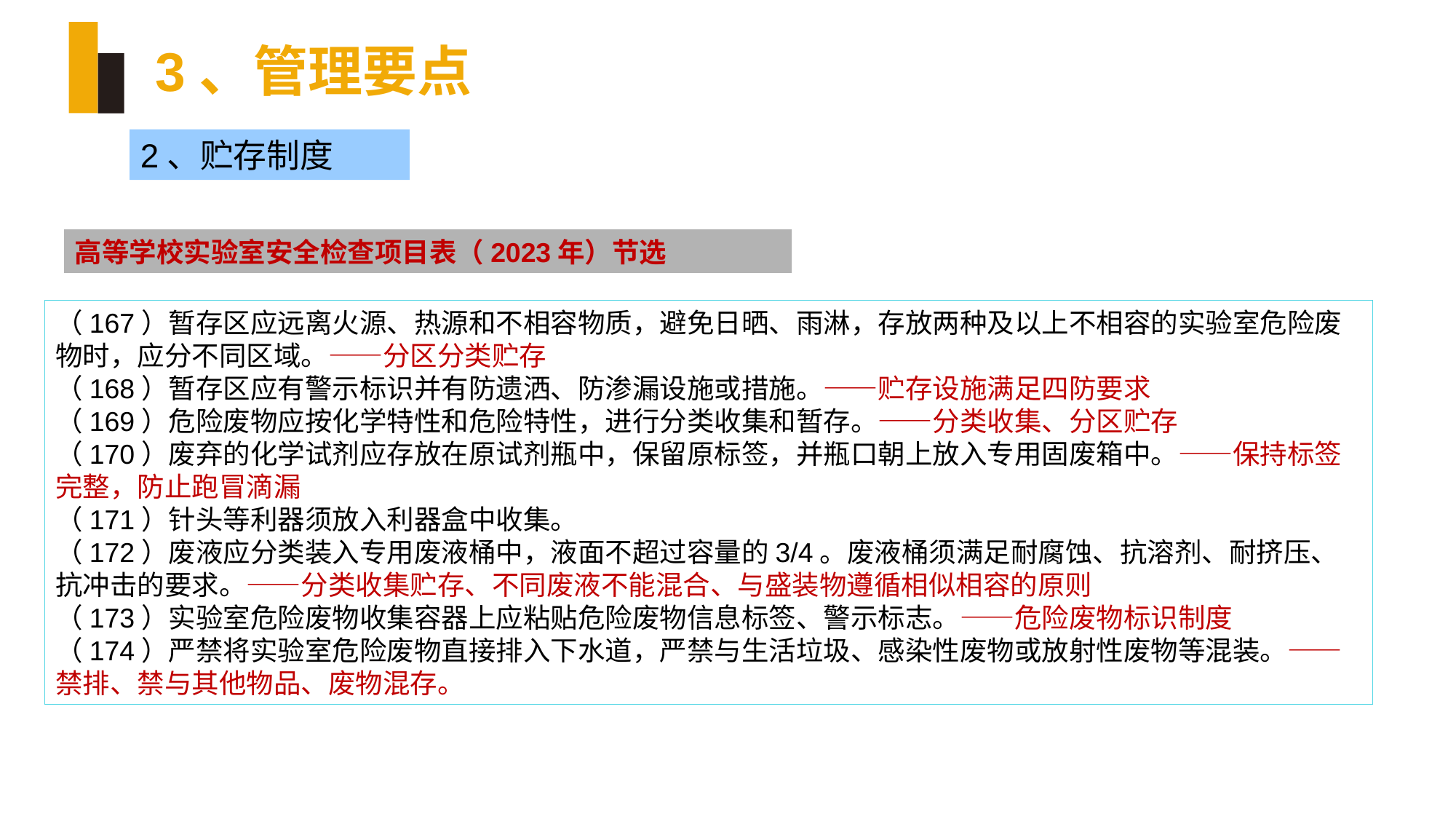

# 3、管理要点
2、贮存制度
高等学校实验室安全检查项目表（2023年）节选
（167）暂存区应远离火源、热源和不相容物质，避免日晒、雨淋，存放两种及以上不相容的实验室危险废物时，应分不同区域。——分区分类贮存
（168）暂存区应有警示标识并有防遗洒、防渗漏设施或措施。——贮存设施满足四防要求
（169）危险废物应按化学特性和危险特性，进行分类收集和暂存。——分类收集、分区贮存
（170）废弃的化学试剂应存放在原试剂瓶中，保留原标签，并瓶口朝上放入专用固废箱中。——保持标签完整，防止跑冒滴漏
（171）针头等利器须放入利器盒中收集。
（172）废液应分类装入专用废液桶中，液面不超过容量的3/4。废液桶须满足耐腐蚀、抗溶剂、耐挤压、抗冲击的要求。——分类收集贮存、不同废液不能混合、与盛装物遵循相似相容的原则
（173）实验室危险废物收集容器上应粘贴危险废物信息标签、警示标志。——危险废物标识制度
（174）严禁将实验室危险废物直接排入下水道，严禁与生活垃圾、感染性废物或放射性废物等混装。——禁排、禁与其他物品、废物混存。
30